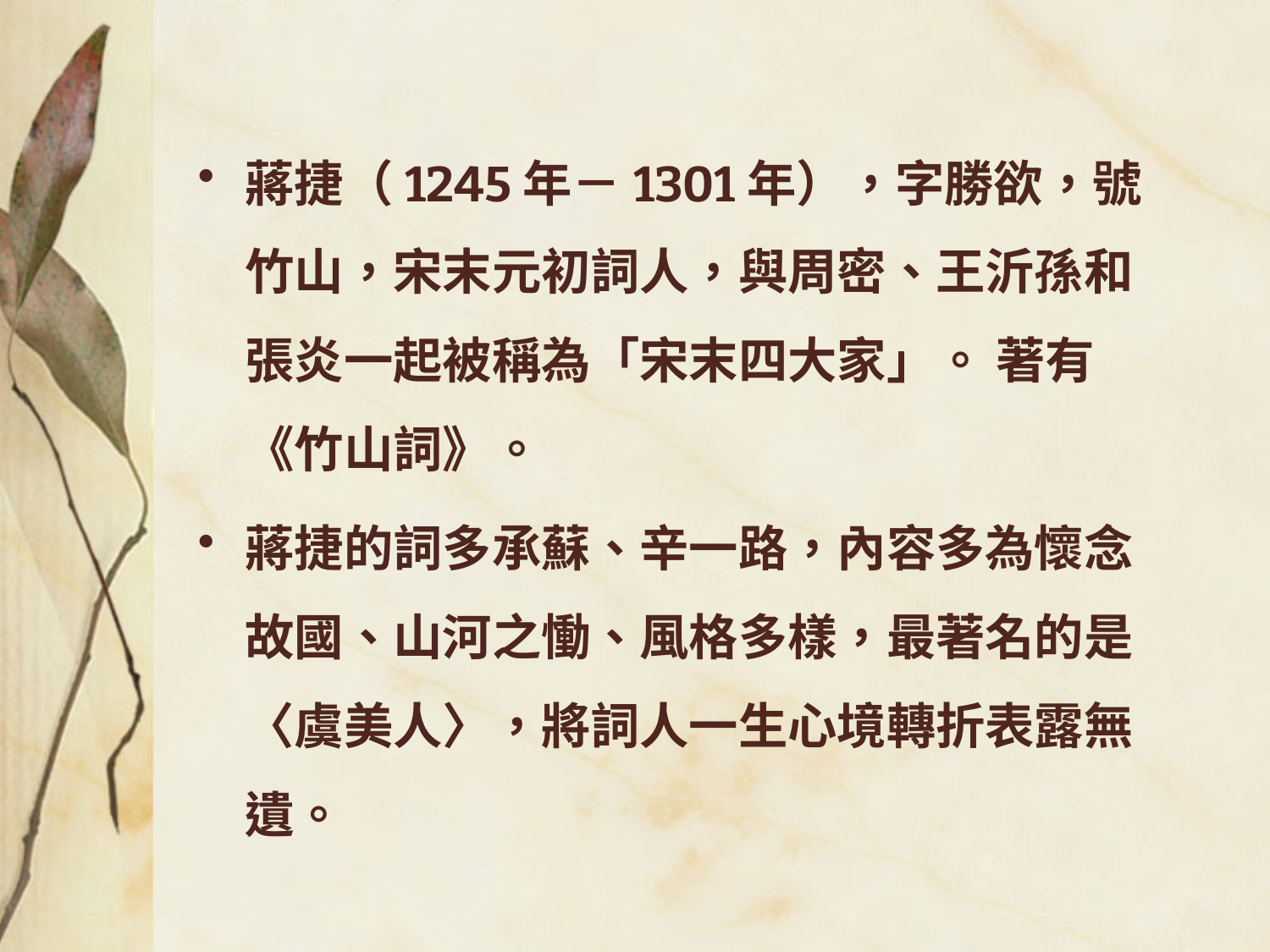

蔣捷（1245年－1301年），字勝欲，號竹山，宋末元初詞人，與周密、王沂孫和張炎一起被稱為「宋末四大家」。 著有《竹山詞》。
蔣捷的詞多承蘇、辛一路，內容多為懷念故國、山河之慟、風格多樣，最著名的是〈虞美人〉，將詞人一生心境轉折表露無遺。